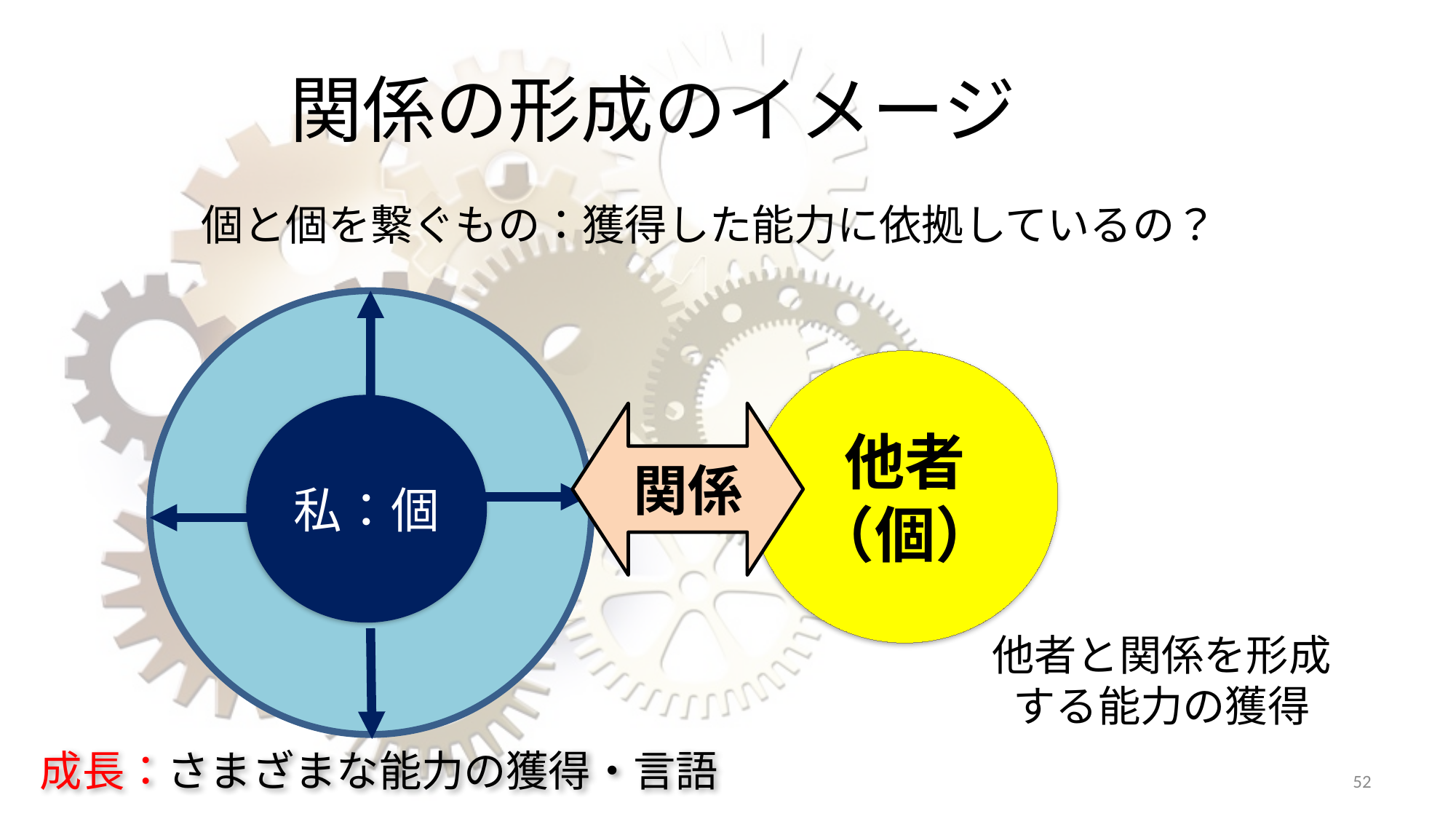

関係の形成のイメージ
個と個を繋ぐもの：獲得した能力に依拠しているの？

他者（個）
私：個
関係
他者と関係を形成
する能力の獲得
成長：さまざまな能力の獲得・言語
52